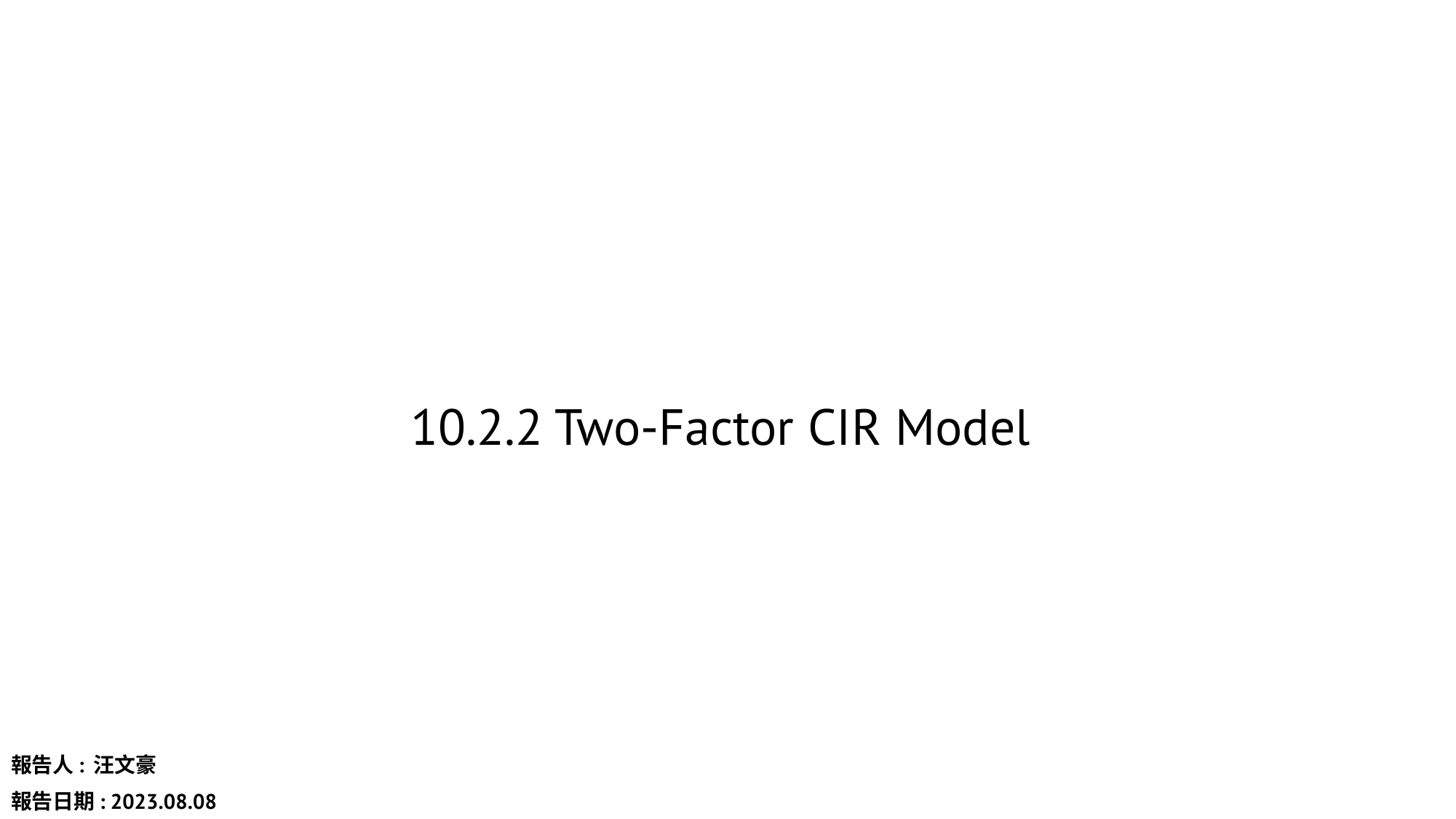

# 10.2.2 Two-Factor CIR Model
報告人: 汪文豪
報告日期: 2023.08.08